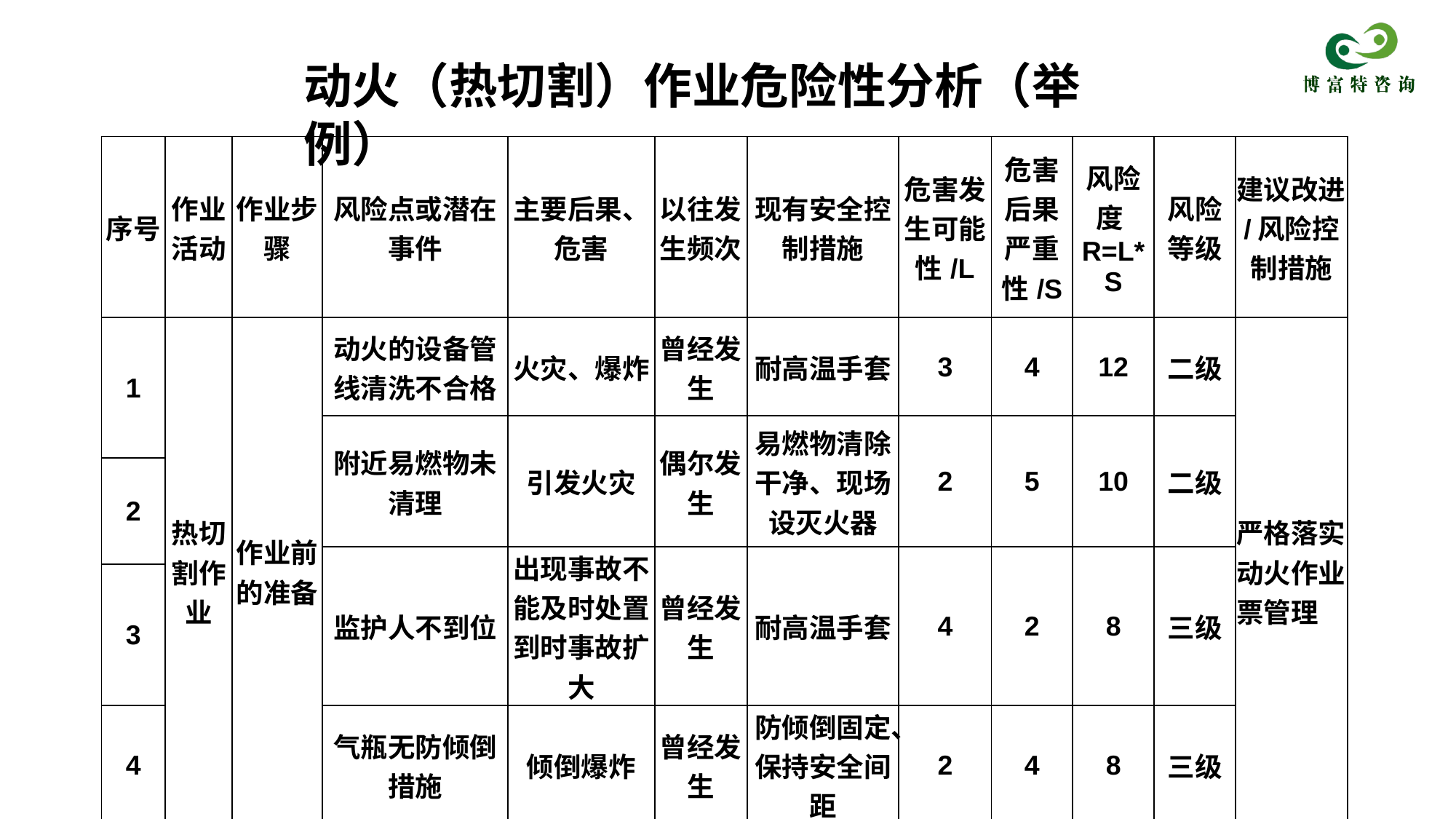

动火（热切割）作业危险性分析（举例）
| 序号 | 作业活动 | 作业步骤 | 风险点或潜在事件 | 主要后果、危害 | 以往发生频次 | 现有安全控制措施 | 危害发生可能性/L | 危害后果严重性/S | 风险度R=L\*S | 风险等级 | 建议改进/风险控制措施 |
| --- | --- | --- | --- | --- | --- | --- | --- | --- | --- | --- | --- |
| 1 | 热切割作业 | 作业前的准备 | 动火的设备管线清洗不合格 | 火灾、爆炸 | 曾经发生 | 耐高温手套 | 3 | 4 | 12 | 二级 | 严格落实动火作业票管理 |
|  |  |  | 附近易燃物未清理 | 引发火灾 | 偶尔发生 | 易燃物清除干净、现场设灭火器 | 2 | 5 | 10 | 二级 |  |
| 2 |  |  |  |  |  |  |  |  |  |  |  |
|  |  |  | 监护人不到位 | 出现事故不能及时处置到时事故扩大 | 曾经发生 | 耐高温手套 | 4 | 2 | 8 | 三级 |  |
| 3 |  |  |  |  |  |  |  |  |  |  |  |
| 4 |  |  | 气瓶无防倾倒措施 | 倾倒爆炸 | 曾经发生 | 防倾倒固定、保持安全间距 | 2 | 4 | 8 | 三级 |  |